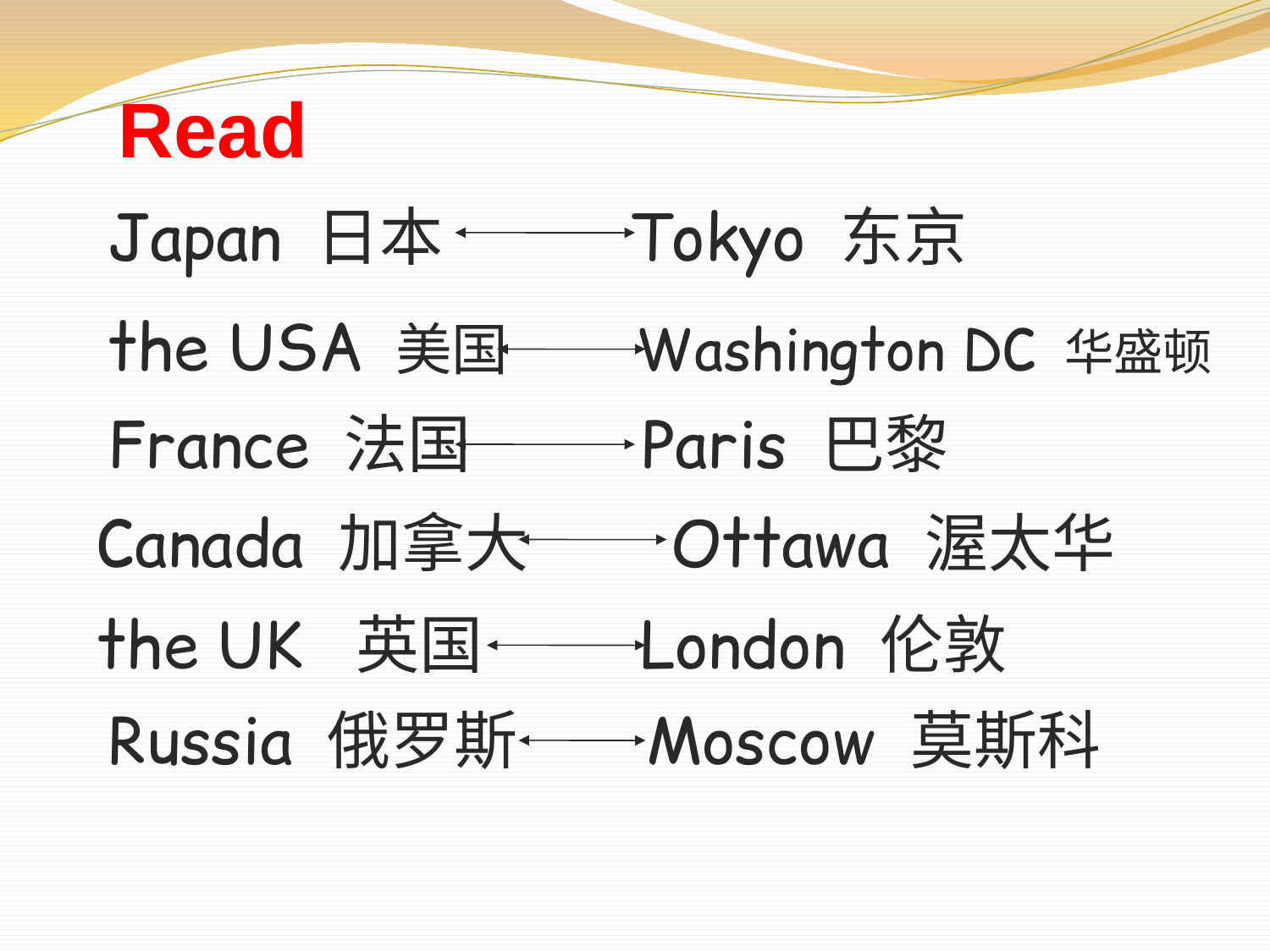

Read
Japan 日本            Tokyo 东京

the USA 美国         Washington DC 华盛顿

France 法国           Paris 巴黎

Canada 加拿大         Ottawa 渥太华

the UK  英国          London 伦敦

Russia 俄罗斯        Moscow 莫斯科